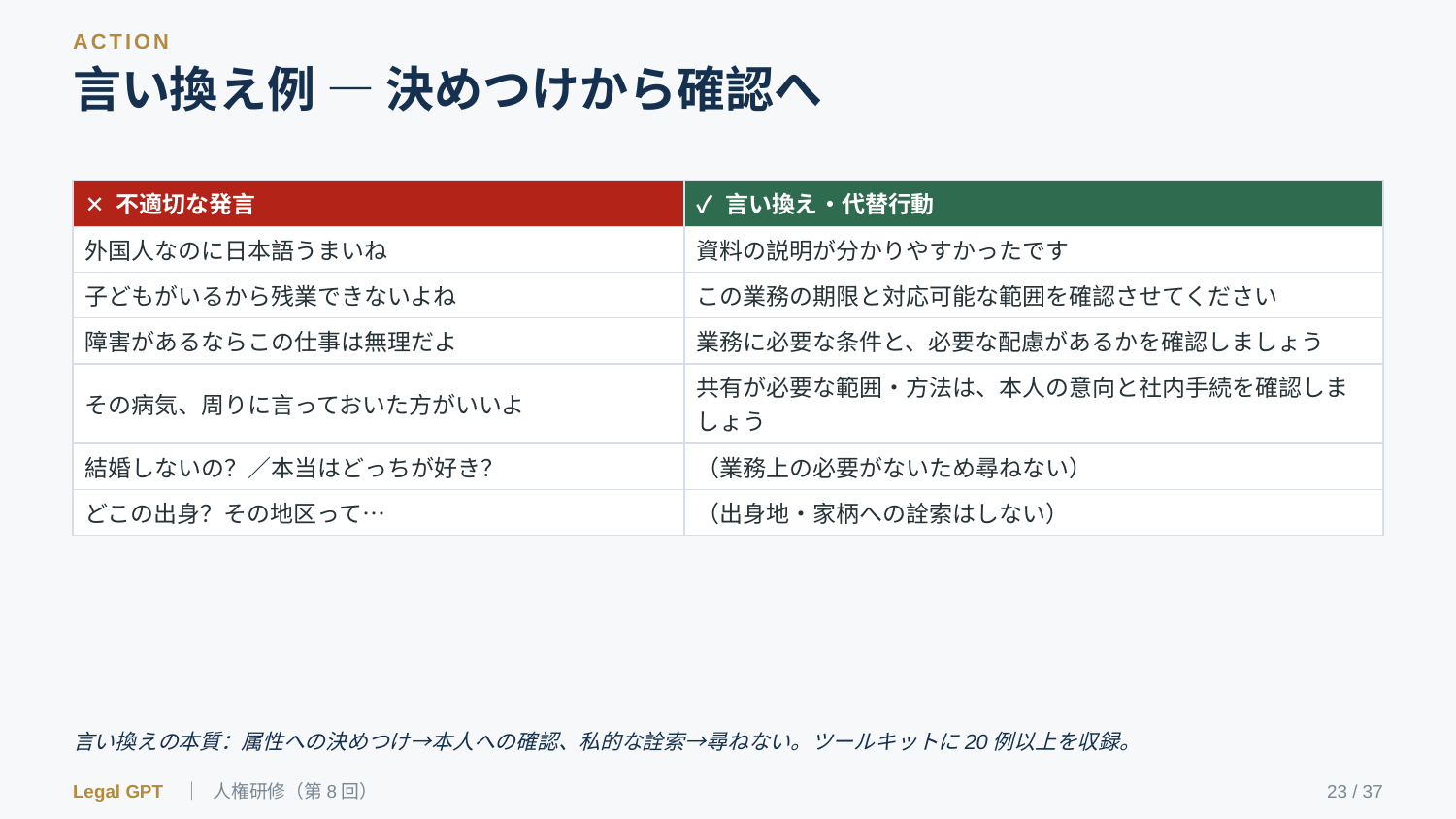

ACTION
言い換え例 ― 決めつけから確認へ
| ✕ 不適切な発言 | ✓ 言い換え・代替行動 |
| --- | --- |
| 外国人なのに日本語うまいね | 資料の説明が分かりやすかったです |
| 子どもがいるから残業できないよね | この業務の期限と対応可能な範囲を確認させてください |
| 障害があるならこの仕事は無理だよ | 業務に必要な条件と、必要な配慮があるかを確認しましょう |
| その病気、周りに言っておいた方がいいよ | 共有が必要な範囲・方法は、本人の意向と社内手続を確認しましょう |
| 結婚しないの？／本当はどっちが好き？ | （業務上の必要がないため尋ねない） |
| どこの出身？その地区って… | （出身地・家柄への詮索はしない） |
言い換えの本質：属性への決めつけ→本人への確認、私的な詮索→尋ねない。ツールキットに20例以上を収録。
Legal GPT   ｜   人権研修（第8回）
23 / 37